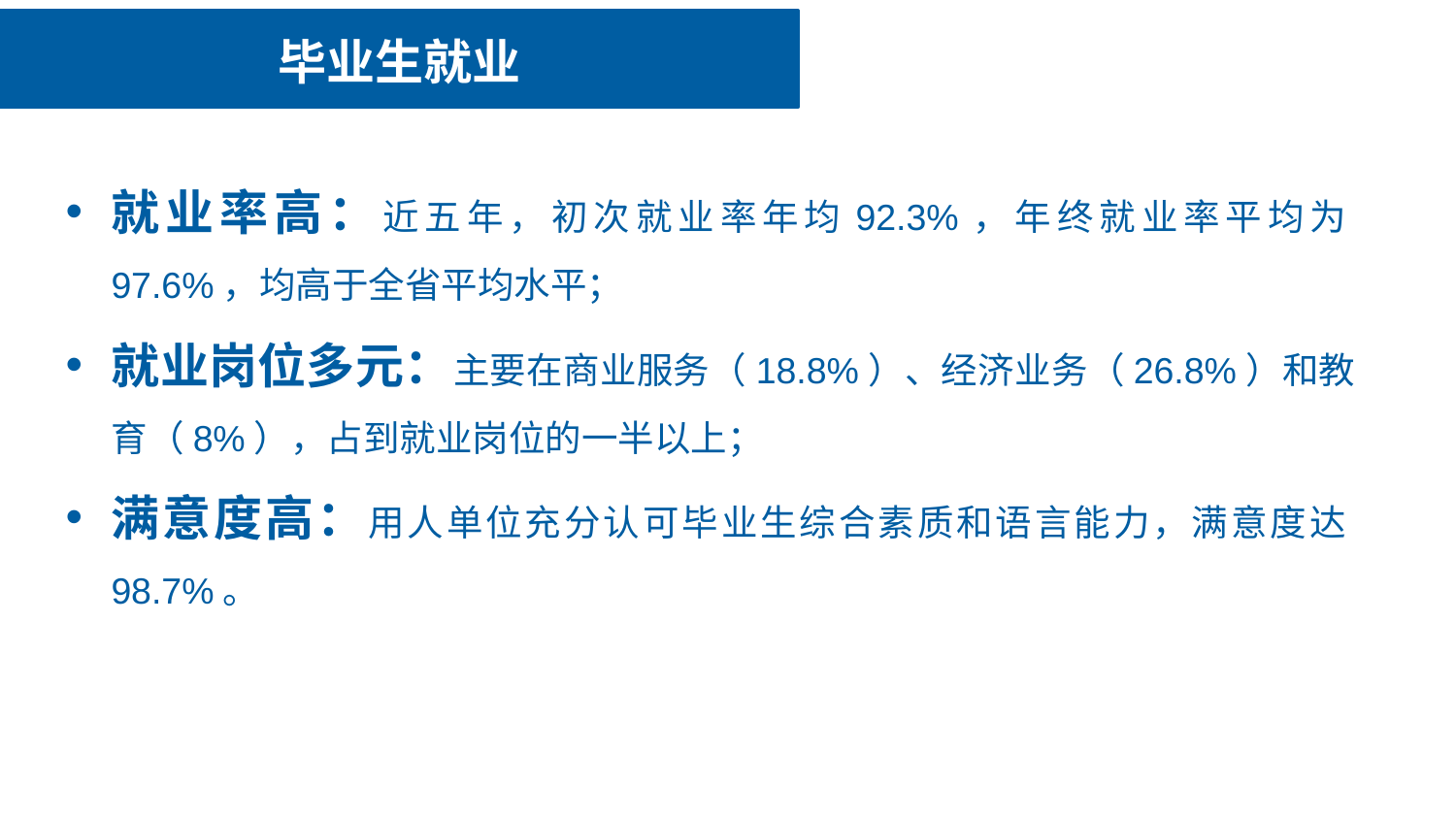

毕业生就业
就业率高：近五年，初次就业率年均92.3%，年终就业率平均为97.6%，均高于全省平均水平；
就业岗位多元：主要在商业服务（18.8%）、经济业务（26.8%）和教育（8%），占到就业岗位的一半以上；
满意度高：用人单位充分认可毕业生综合素质和语言能力，满意度达98.7%。